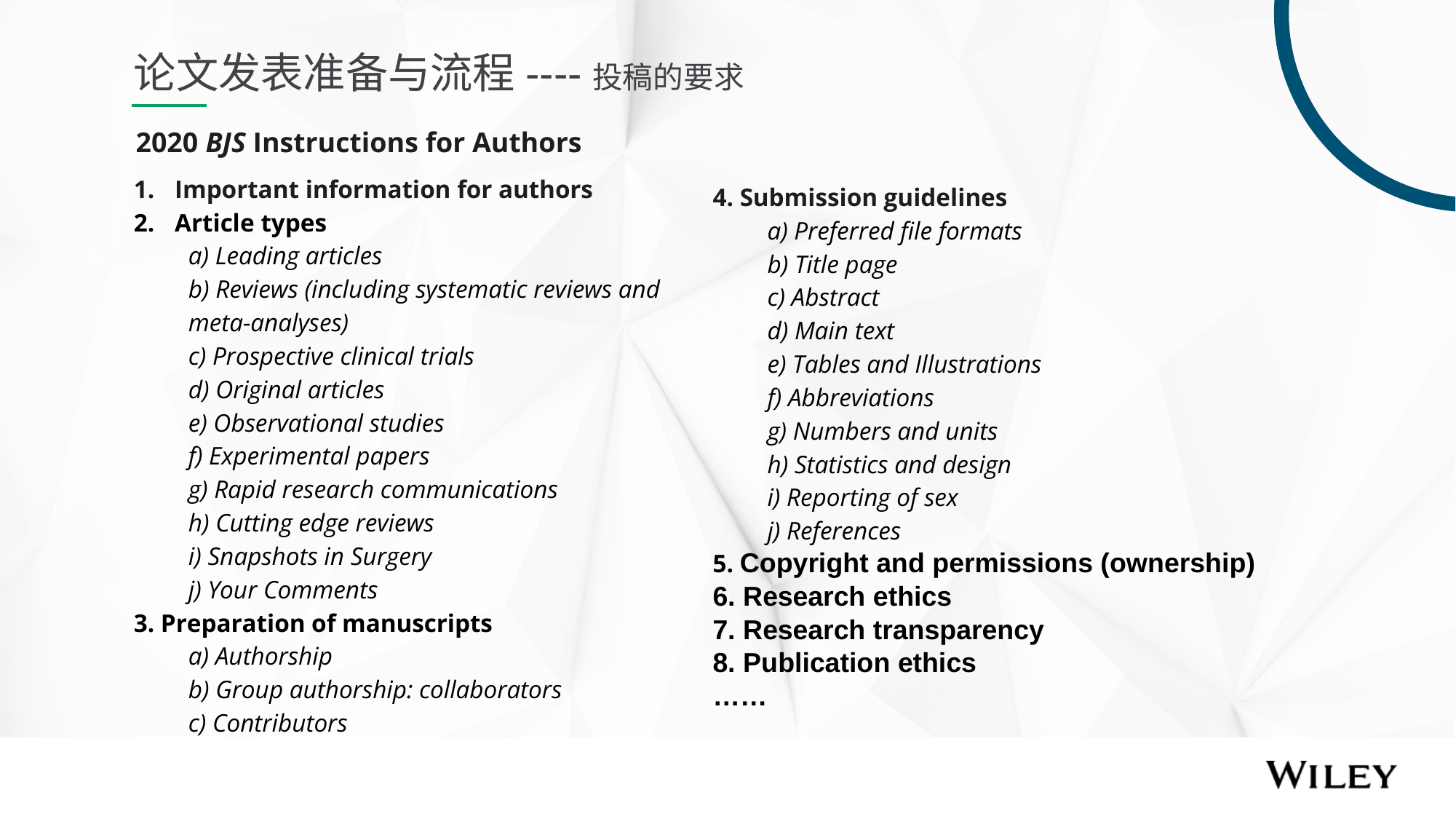

论文发表准备与流程----投稿的要求
2020 BJS Instructions for Authors
Important information for authors
Article types
a) Leading articles
b) Reviews (including systematic reviews and meta-analyses)
c) Prospective clinical trials
d) Original articles
e) Observational studies
f) Experimental papers
g) Rapid research communications
h) Cutting edge reviews
i) Snapshots in Surgery
j) Your Comments
3. Preparation of manuscripts
a) Authorship
b) Group authorship: collaborators
c) Contributors
4. Submission guidelines
a) Preferred file formats
b) Title page
c) Abstract
d) Main text
e) Tables and Illustrations
f) Abbreviations
g) Numbers and units
h) Statistics and design
i) Reporting of sex
j) References
5. Copyright and permissions (ownership)
6. Research ethics
7. Research transparency
8. Publication ethics
……